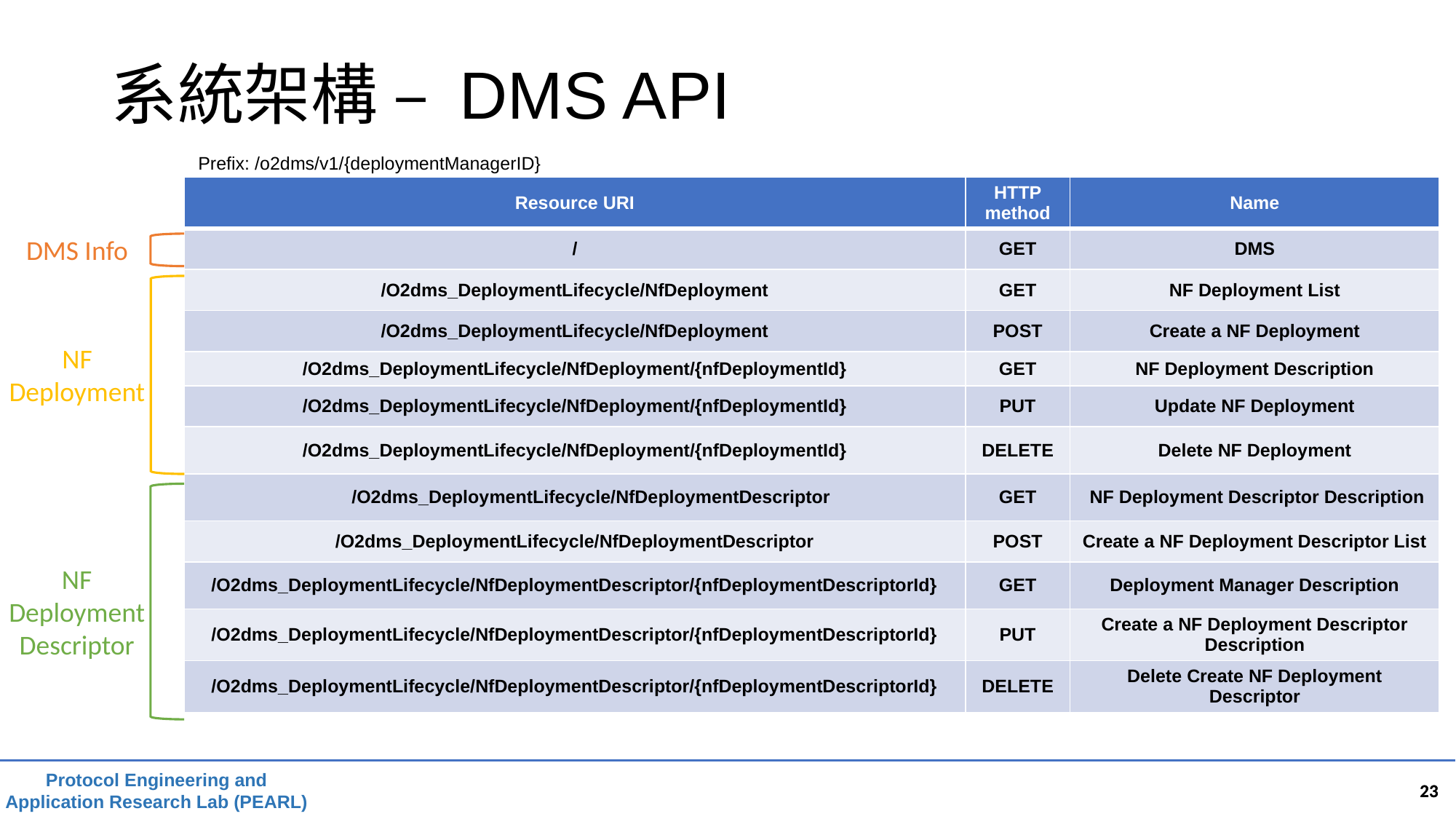

# 系統架構 – DMS API
Prefix: /o2dms/v1/{deploymentManagerID}
DMS Info

NF Deployment

NF Deployment Descriptor
| Resource URI | HTTP method | Name |
| --- | --- | --- |
| / | GET | DMS |
| /O2dms\_DeploymentLifecycle/NfDeployment | GET | NF Deployment List |
| /O2dms\_DeploymentLifecycle/NfDeployment | POST | Create a NF Deployment |
| /O2dms\_DeploymentLifecycle/NfDeployment/{nfDeploymentId} | GET | NF Deployment Description |
| /O2dms\_DeploymentLifecycle/NfDeployment/{nfDeploymentId} | PUT | Update NF Deployment |
| /O2dms\_DeploymentLifecycle/NfDeployment/{nfDeploymentId} | DELETE | Delete NF Deployment |
| /O2dms\_DeploymentLifecycle/NfDeploymentDescriptor | GET | NF Deployment Descriptor Description |
| /O2dms\_DeploymentLifecycle/NfDeploymentDescriptor | POST | Create a NF Deployment Descriptor List |
| /O2dms\_DeploymentLifecycle/NfDeploymentDescriptor/{nfDeploymentDescriptorId} | GET | Deployment Manager Description |
| /O2dms\_DeploymentLifecycle/NfDeploymentDescriptor/{nfDeploymentDescriptorId} | PUT | Create a NF Deployment Descriptor Description |
| /O2dms\_DeploymentLifecycle/NfDeploymentDescriptor/{nfDeploymentDescriptorId} | DELETE | Delete Create NF Deployment Descriptor |